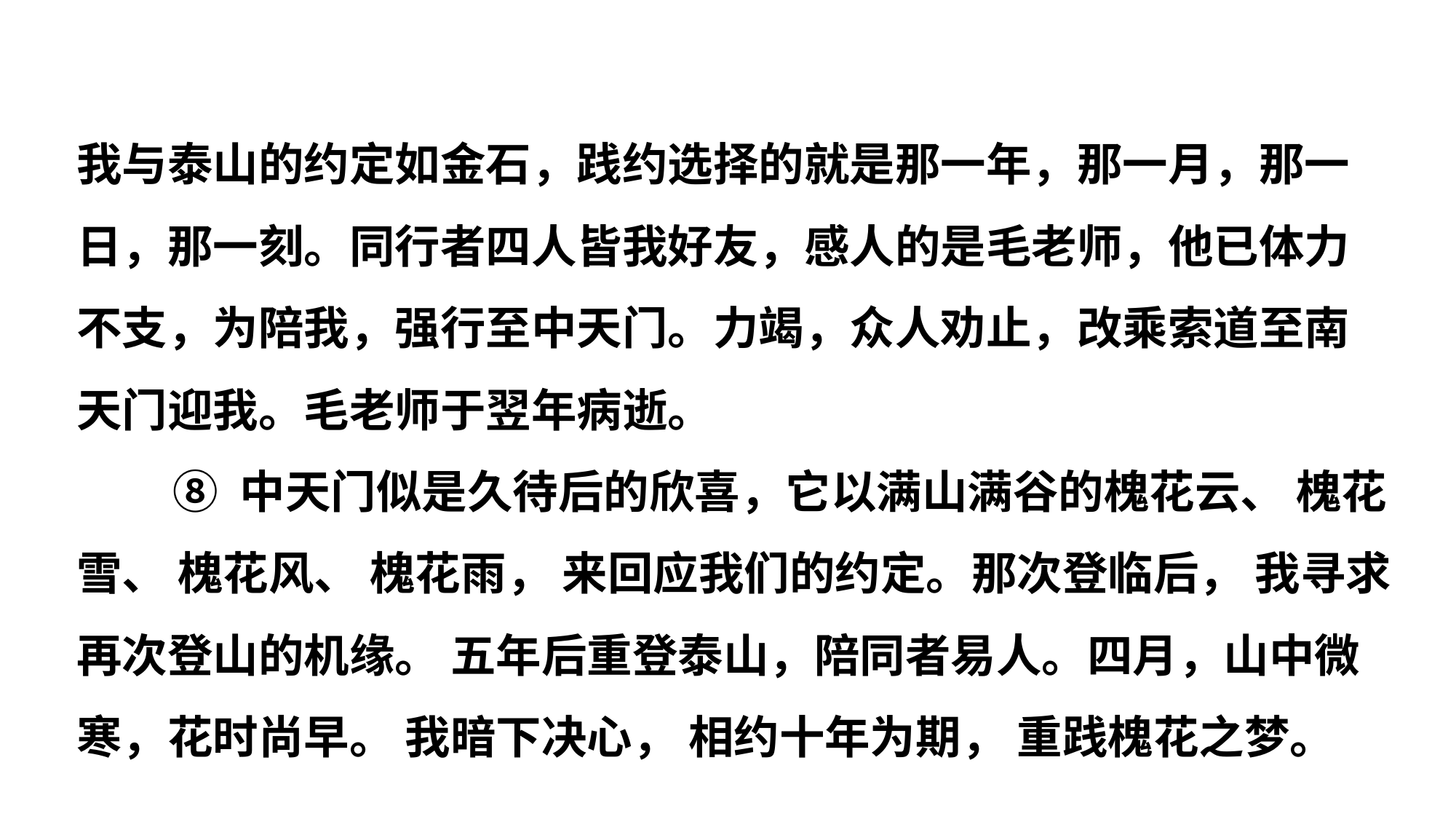

我与泰山的约定如金石，践约选择的就是那一年，那一月，那一日，那一刻。同行者四人皆我好友，感人的是毛老师，他已体力不支，为陪我，强行至中天门。力竭，众人劝止，改乘索道至南天门迎我。毛老师于翌年病逝。
⑧ 中天门似是久待后的欣喜，它以满山满谷的槐花云、 槐花雪、 槐花风、 槐花雨， 来回应我们的约定。那次登临后， 我寻求再次登山的机缘。 五年后重登泰山，陪同者易人。四月，山中微寒，花时尚早。 我暗下决心， 相约十年为期， 重践槐花之梦。